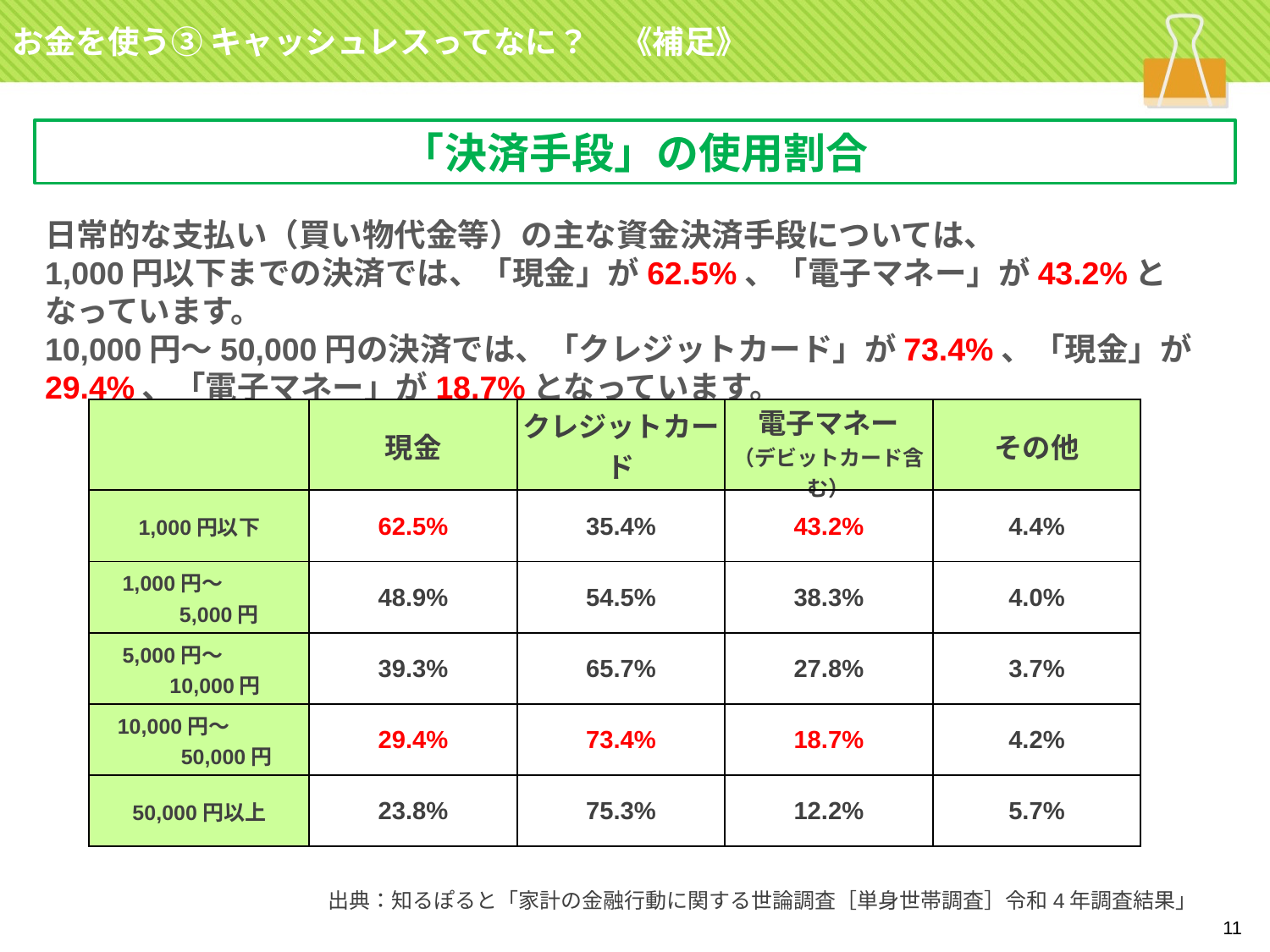

お金を使う③ キャッシュレスってなに？　《補足》
「決済手段」の使用割合
日常的な支払い（買い物代金等）の主な資金決済手段については、
1,000円以下までの決済では、「現金」が62.5%、「電子マネー」が43.2%となっています。
10,000円～50,000円の決済では、「クレジットカード」が73.4%、「現金」が29.4%、「電子マネー」が18.7%となっています。
|  | 現金 | クレジットカード | 電子マネー （デビットカード含む） | その他 |
| --- | --- | --- | --- | --- |
| 1,000円以下 | 62.5% | 35.4% | 43.2% | 4.4% |
| 1,000円～ 　　 　5,000円 | 48.9% | 54.5% | 38.3% | 4.0% |
| 5,000円～ 　　　10,000円 | 39.3% | 65.7% | 27.8% | 3.7% |
| 10,000円～ 　　　　50,000円 | 29.4% | 73.4% | 18.7% | 4.2% |
| 50,000円以上 | 23.8% | 75.3% | 12.2% | 5.7% |
出典：知るぽると「家計の金融行動に関する世論調査［単身世帯調査］令和4年調査結果」
11